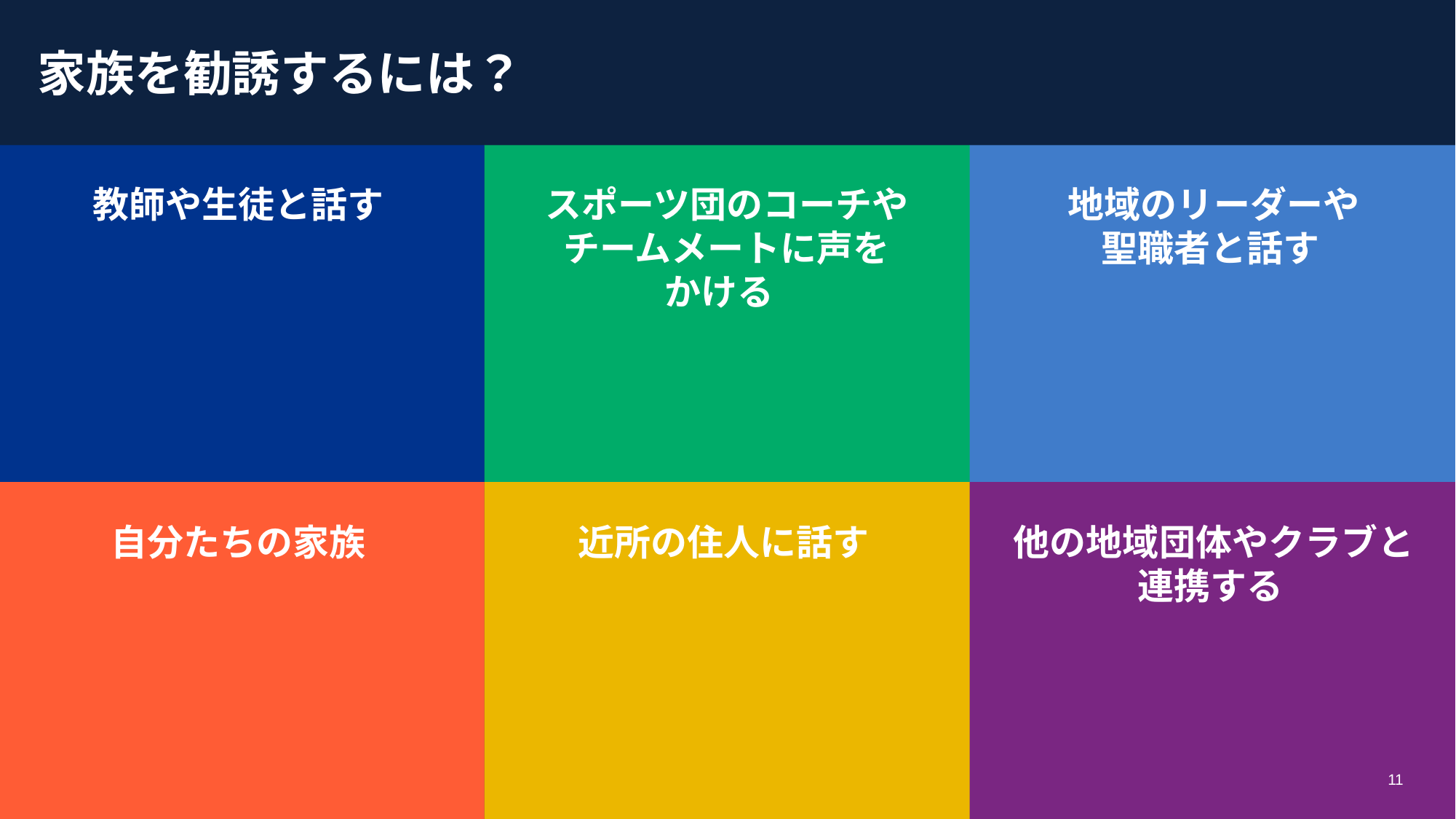

家族を勧誘するには？

教師や生徒と話す
スポーツ団のコーチやチームメートに声を
かける
地域のリーダーや
聖職者と話す
自分たちの家族
近所の住人に話す
他の地域団体やクラブと連携する
11